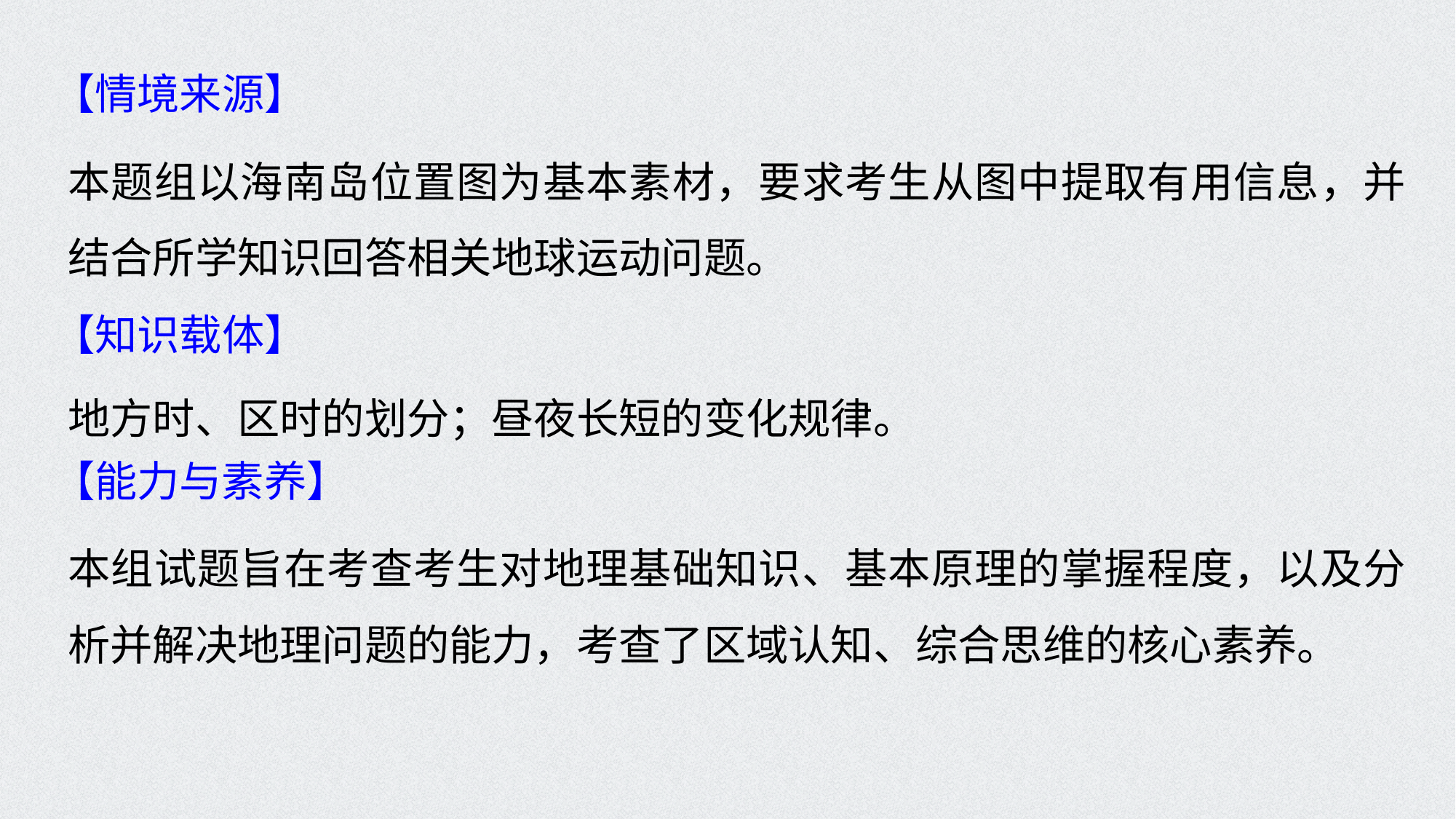

【情境来源】
本题组以海南岛位置图为基本素材，要求考生从图中提取有用信息，并结合所学知识回答相关地球运动问题。
【知识载体】
地方时、区时的划分；昼夜长短的变化规律。
【能力与素养】
本组试题旨在考查考生对地理基础知识、基本原理的掌握程度，以及分析并解决地理问题的能力，考查了区域认知、综合思维的核心素养。